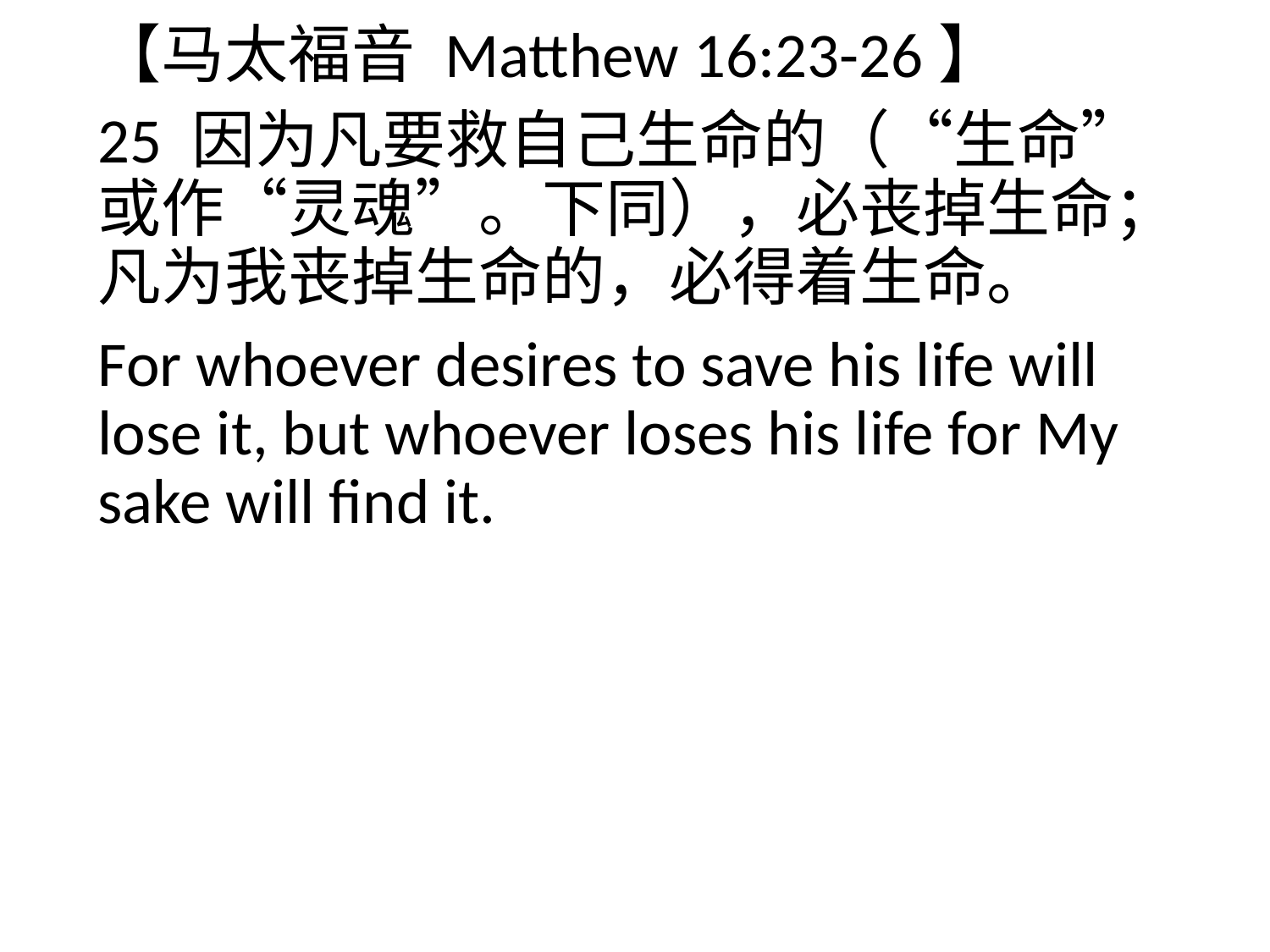

【马太福音 Matthew 16:23-26】
25 因为凡要救自己生命的（“生命”或作“灵魂”。下同），必丧掉生命；凡为我丧掉生命的，必得着生命。
For whoever desires to save his life will lose it, but whoever loses his life for My sake will find it.